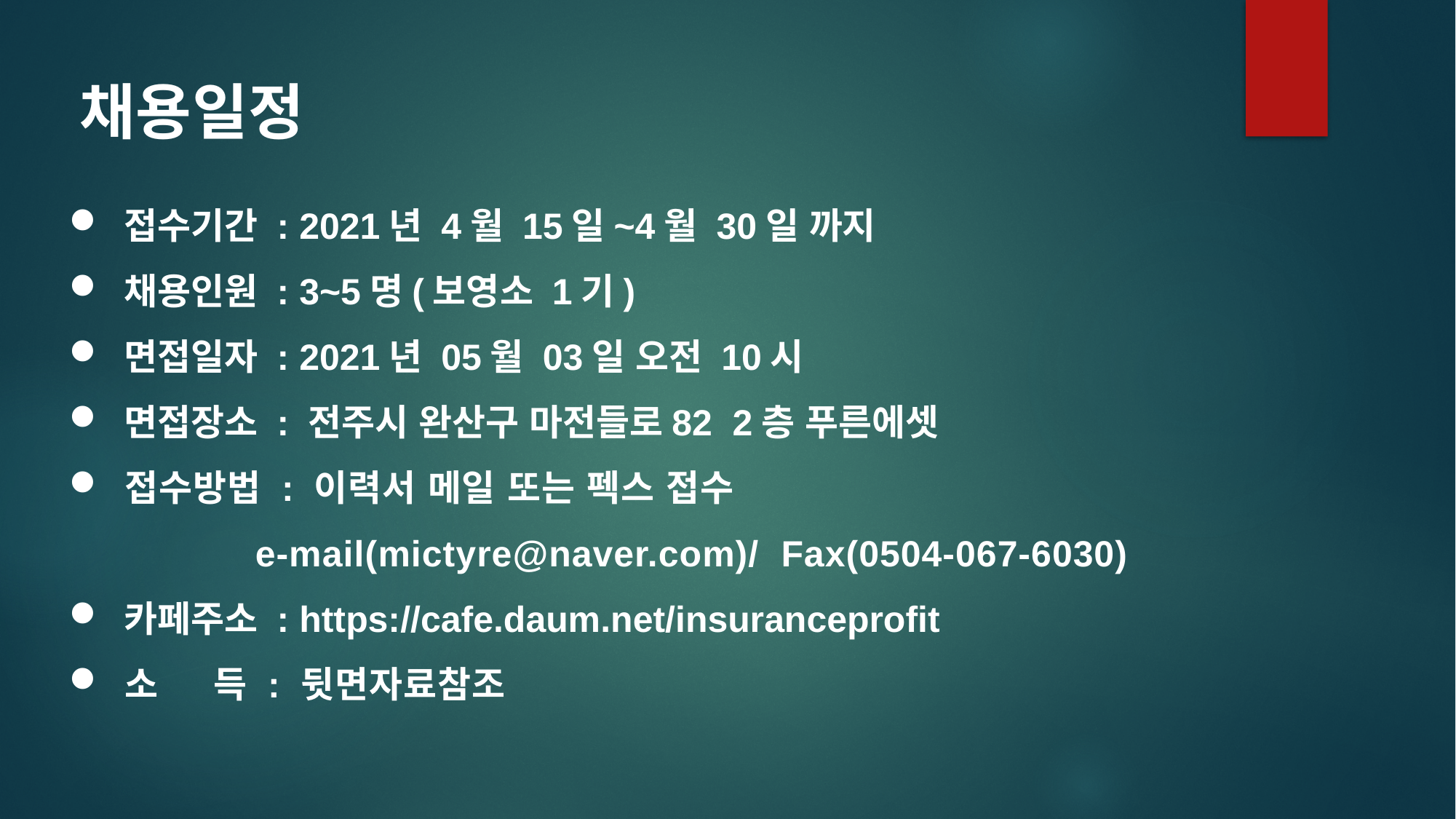

채용일정
 접수기간 : 2021년 4월 15일~4월 30일 까지
 채용인원 : 3~5명(보영소 1기)
 면접일자 : 2021년 05월 03일 오전 10시
 면접장소 : 전주시 완산구 마전들로82  2층 푸른에셋
 접수방법 : 이력서 메일 또는 펙스 접수
                 e-mail(mictyre@naver.com)/  Fax(0504-067-6030)
 카페주소 : https://cafe.daum.net/insuranceprofit
 소     득 : 뒷면자료참조